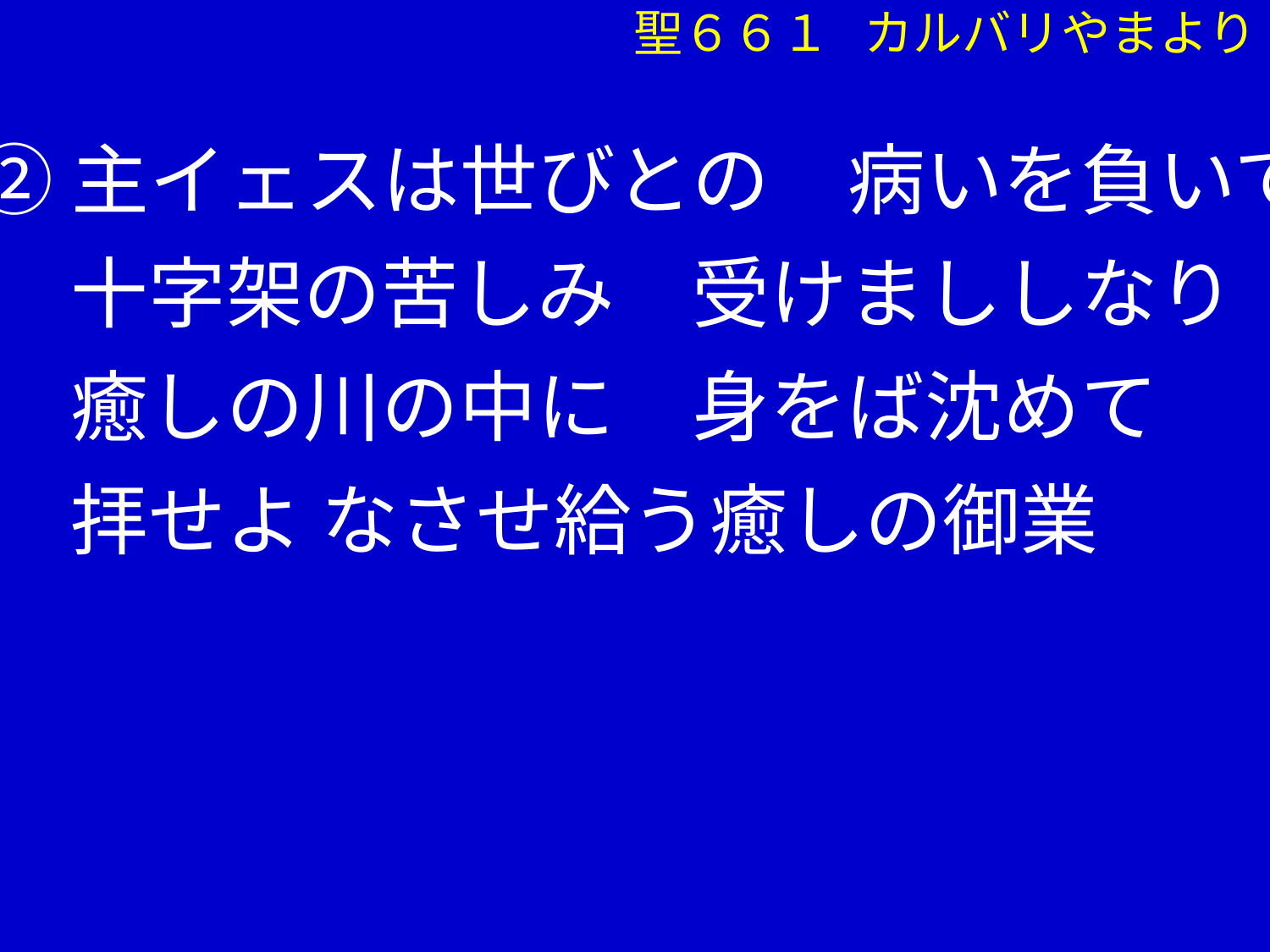

聖６６１   カルバリやまより
②主イェスは世びとの　病いを負いて
　 十字架の苦しみ　受けまししなり
　 癒しの川の中に　身をば沈めて
　 拝せよ なさせ給う癒しの御業